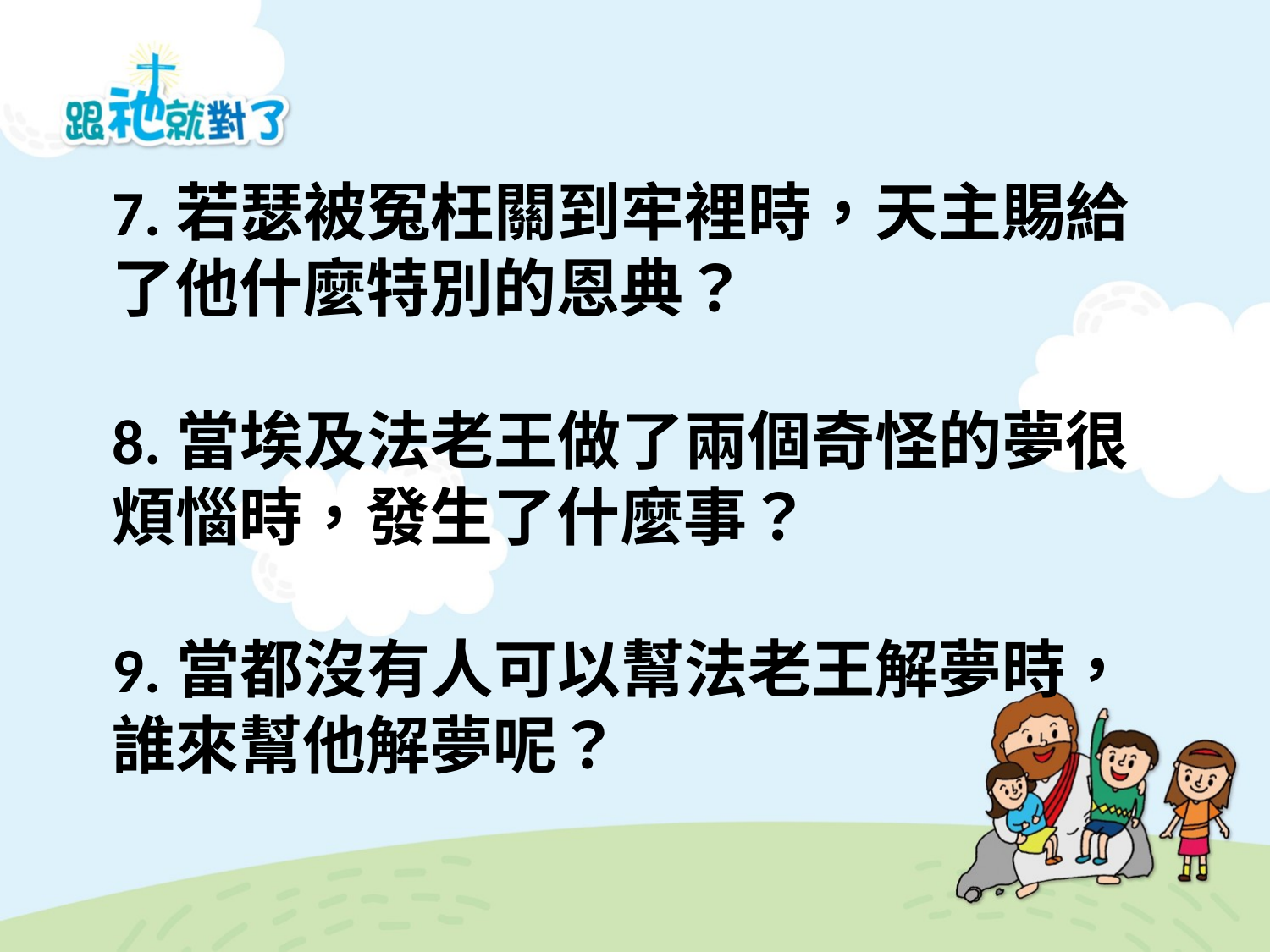

7.若瑟被冤枉關到牢裡時，天主賜給了他什麼特別的恩典？

8.當埃及法老王做了兩個奇怪的夢很煩惱時，發生了什麼事？

9.當都沒有人可以幫法老王解夢時，誰來幫他解夢呢？